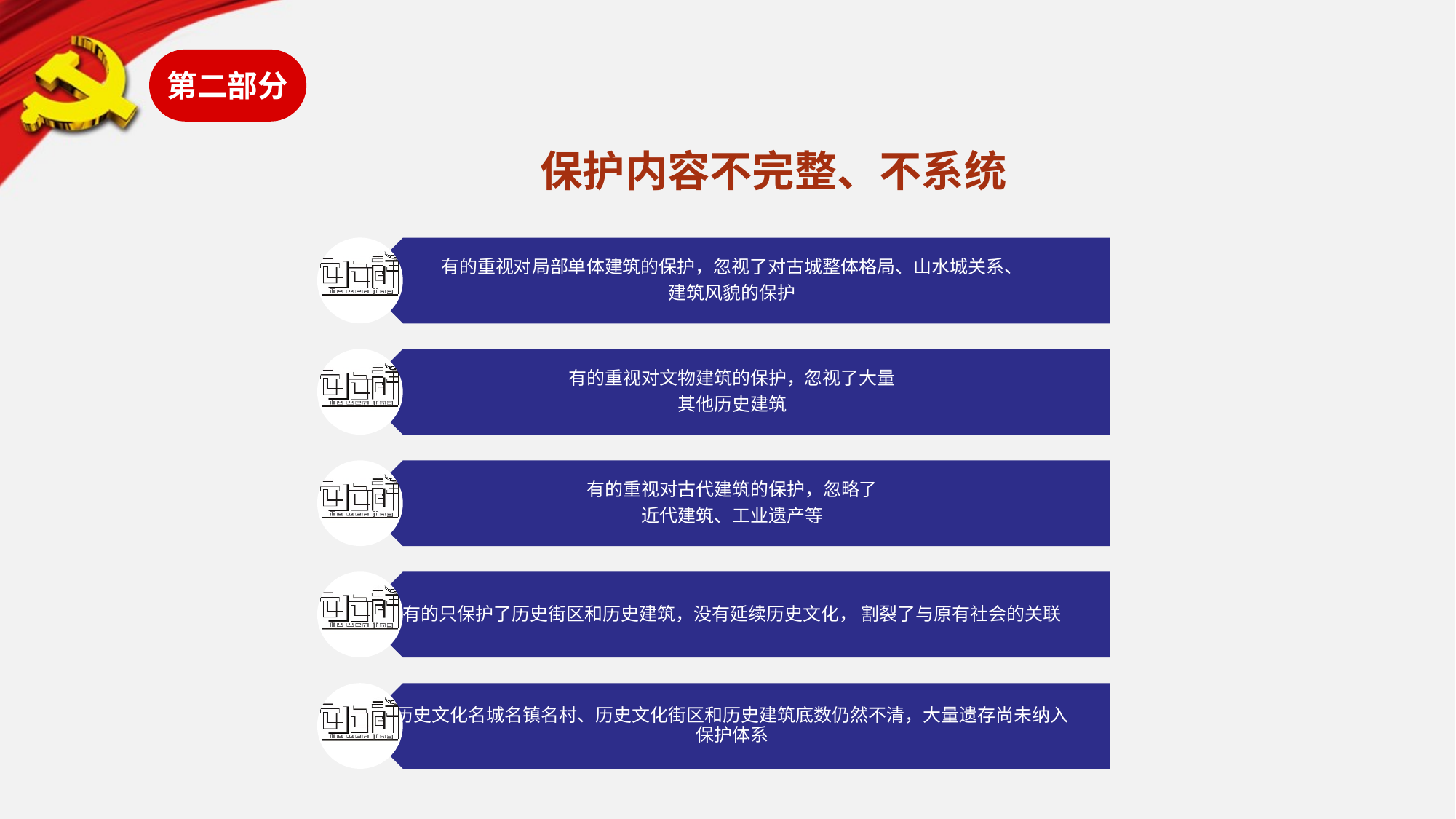

第二部分
保护内容不完整、不系统
有的重视对局部单体建筑的保护，忽视了对古城整体格局、山水城关系、
建筑风貌的保护
有的重视对文物建筑的保护，忽视了大量
其他历史建筑
有的重视对古代建筑的保护，忽略了
近代建筑、工业遗产等
有的只保护了历史街区和历史建筑，没有延续历史文化， 割裂了与原有社会的关联
历史文化名城名镇名村、历史文化街区和历史建筑底数仍然不清，大量遗存尚未纳入保护体系